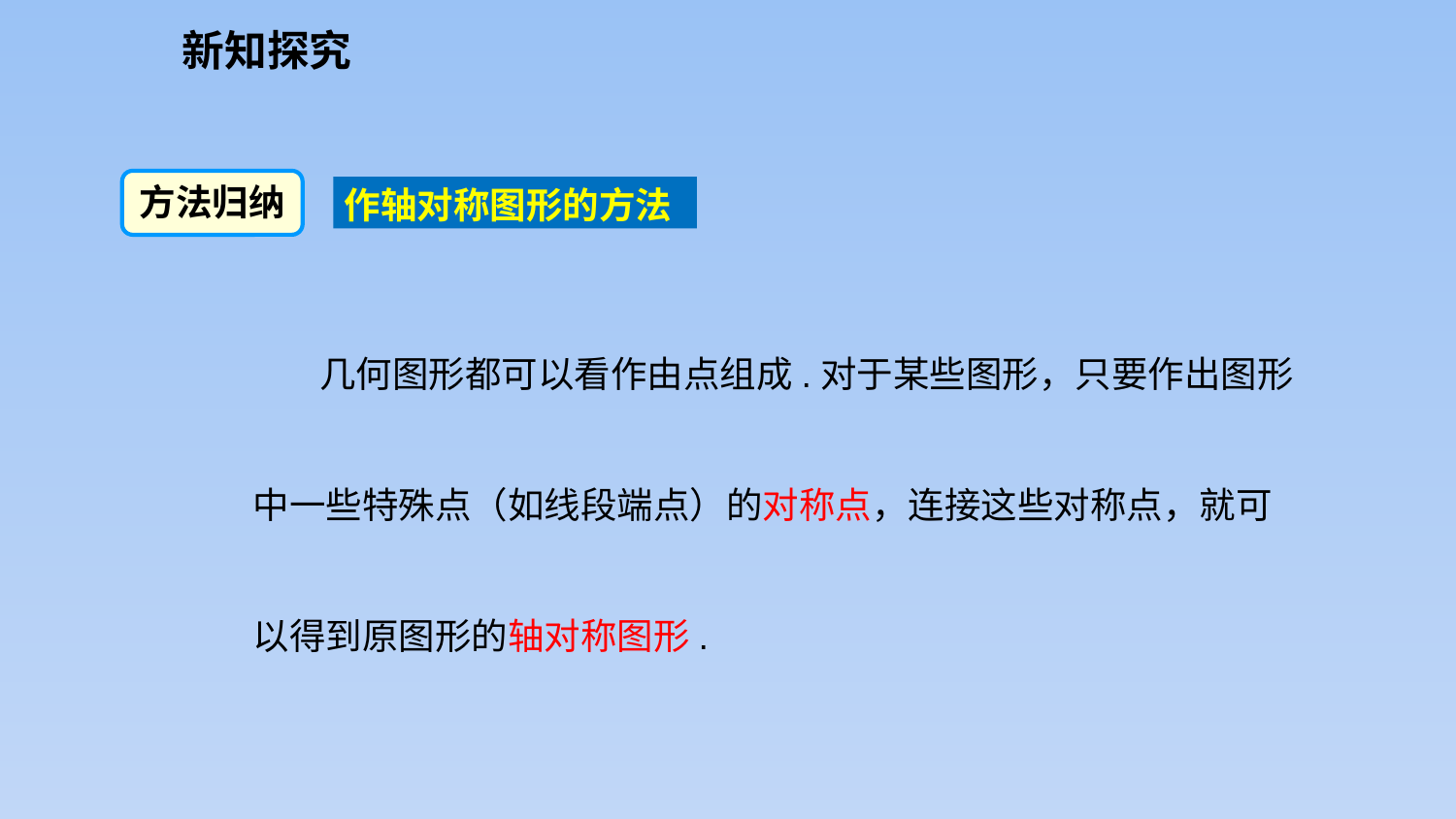

新知探究
方法归纳
作轴对称图形的方法
       几何图形都可以看作由点组成.对于某些图形，只要作出图形

中一些特殊点（如线段端点）的对称点，连接这些对称点，就可

以得到原图形的轴对称图形.